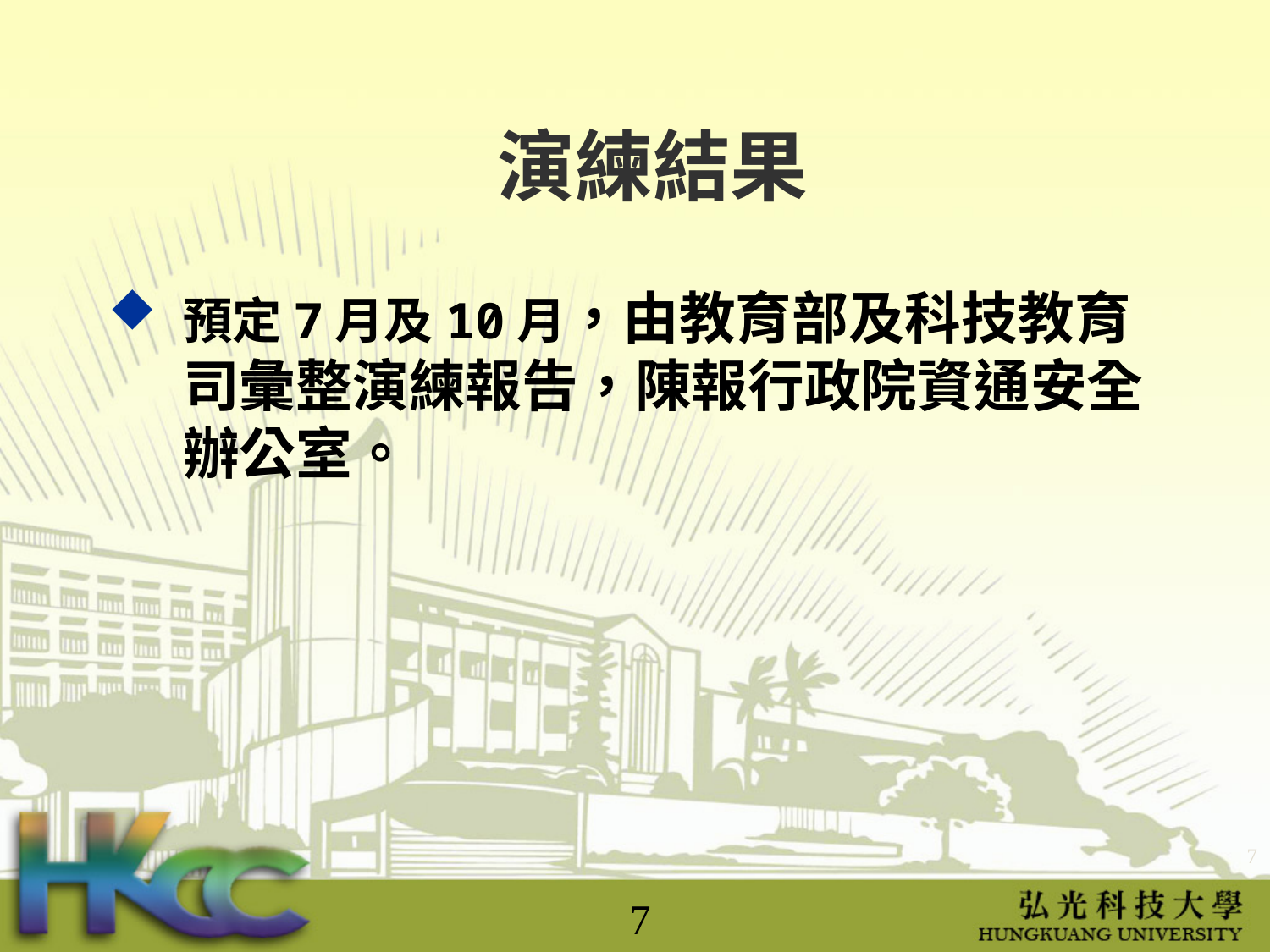

# 演練結果
預定7月及10月，由教育部及科技教育司彙整演練報告，陳報行政院資通安全辦公室。
7
7